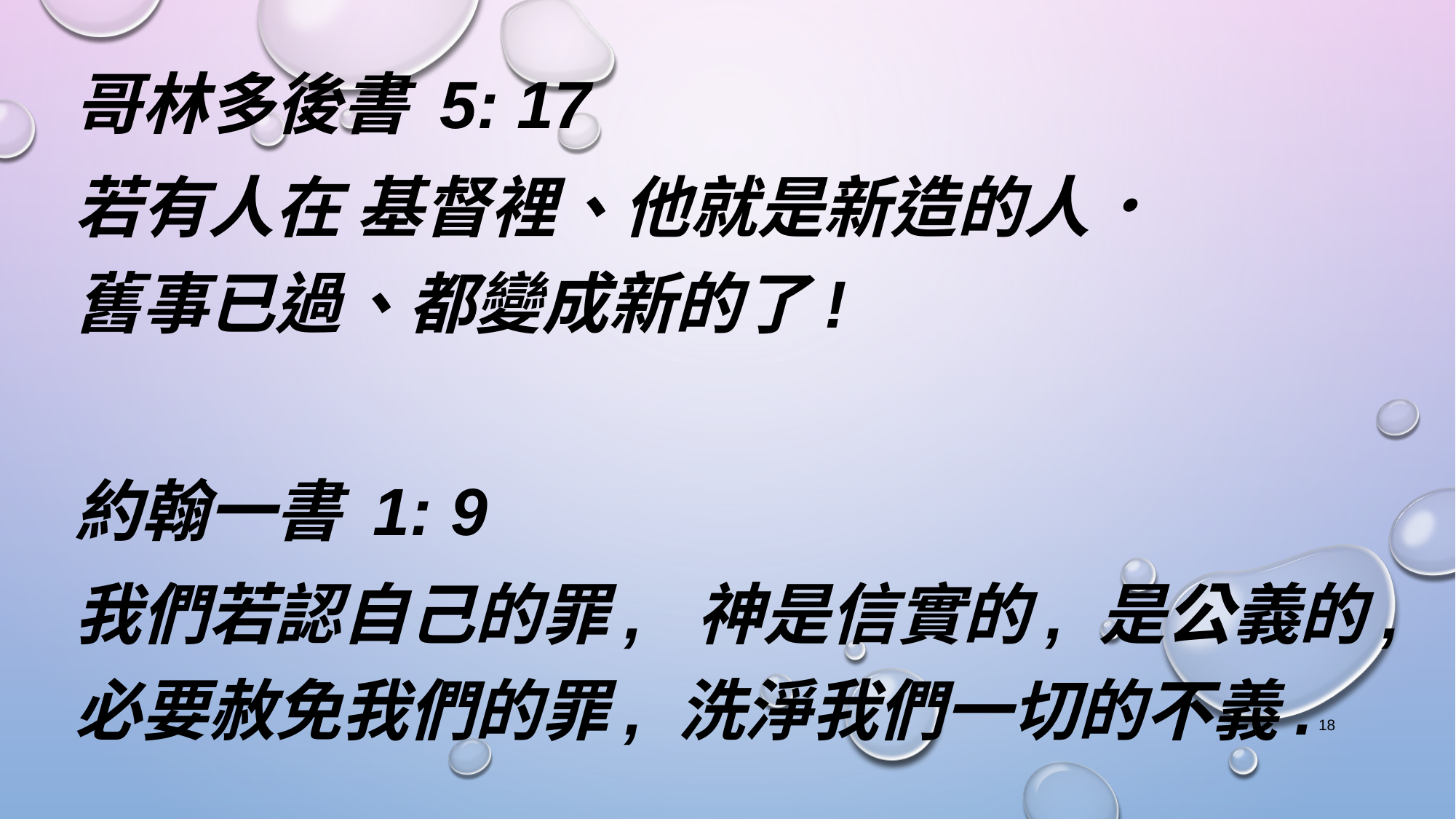

哥林多後書 5: 17
若有人在 基督裡、他就是新造的人．
舊事已過、都變成新的了!

約翰一書 1: 9
我們若認自己的罪,  神是信實的, 是公義的, 必要赦免我們的罪, 洗淨我們一切的不義.

18